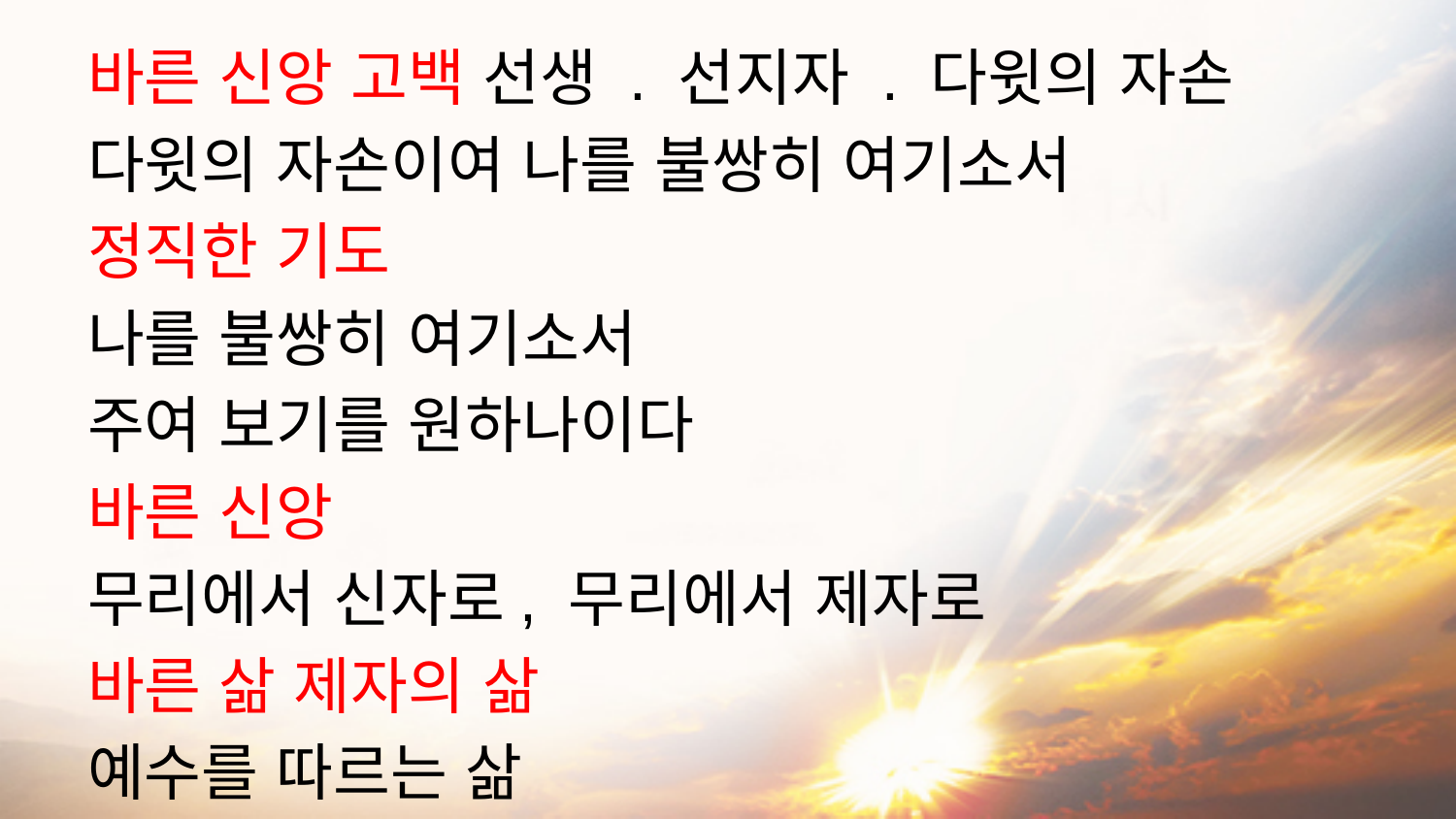

바른 신앙 고백 선생 . 선지자 . 다윗의 자손
다윗의 자손이여 나를 불쌍히 여기소서
정직한 기도
나를 불쌍히 여기소서
주여 보기를 원하나이다
바른 신앙
무리에서 신자로, 무리에서 제자로
바른 삶 제자의 삶
예수를 따르는 삶